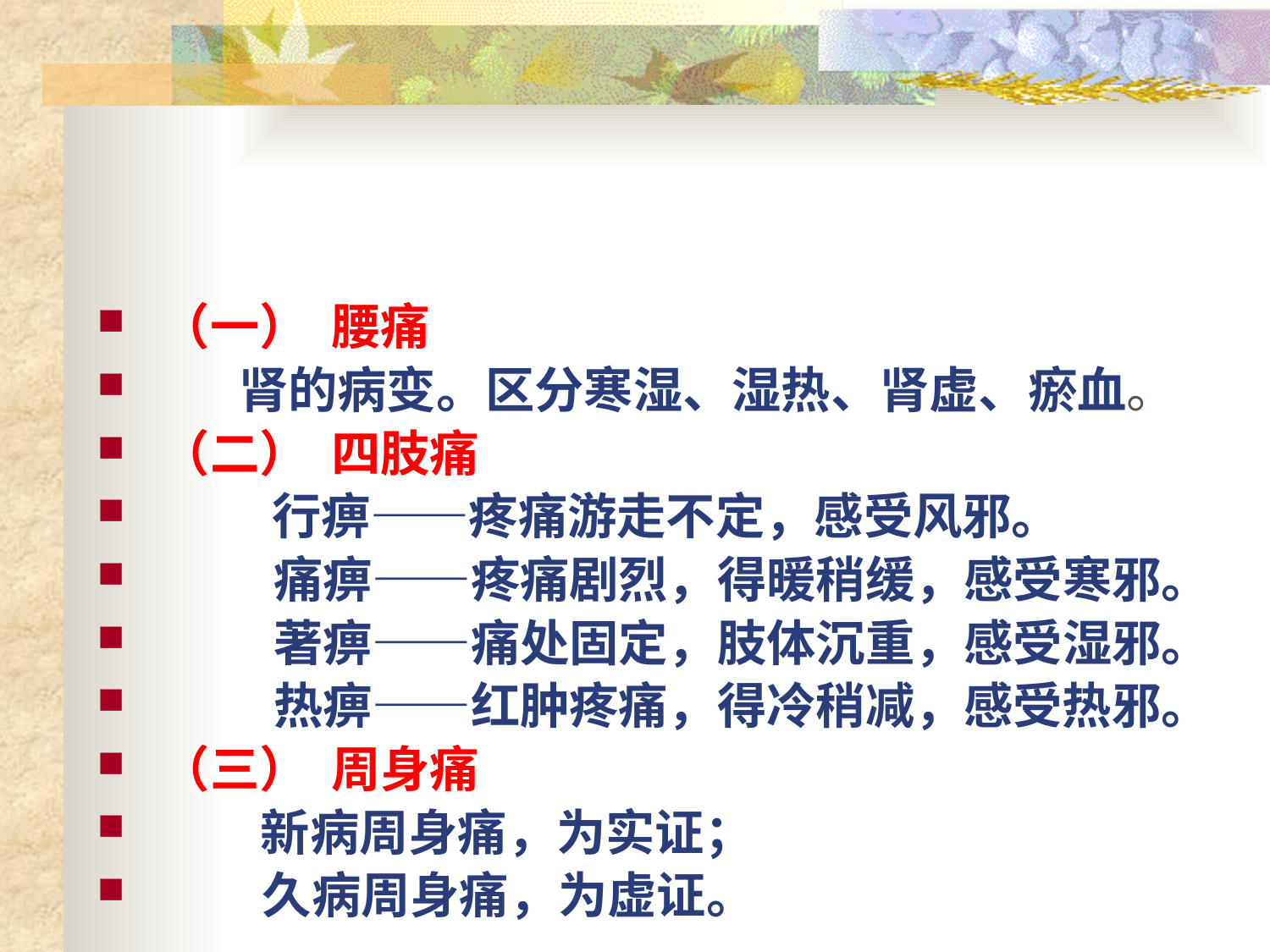

（一）  腰痛
      肾的病变。区分寒湿、湿热、肾虚、瘀血。
（二）  四肢痛
         行痹——疼痛游走不定，感受风邪。
         痛痹——疼痛剧烈，得暖稍缓，感受寒邪。
         著痹——痛处固定，肢体沉重，感受湿邪。
         热痹——红肿疼痛，得冷稍减，感受热邪。
（三）  周身痛
        新病周身痛，为实证；
        久病周身痛，为虚证。